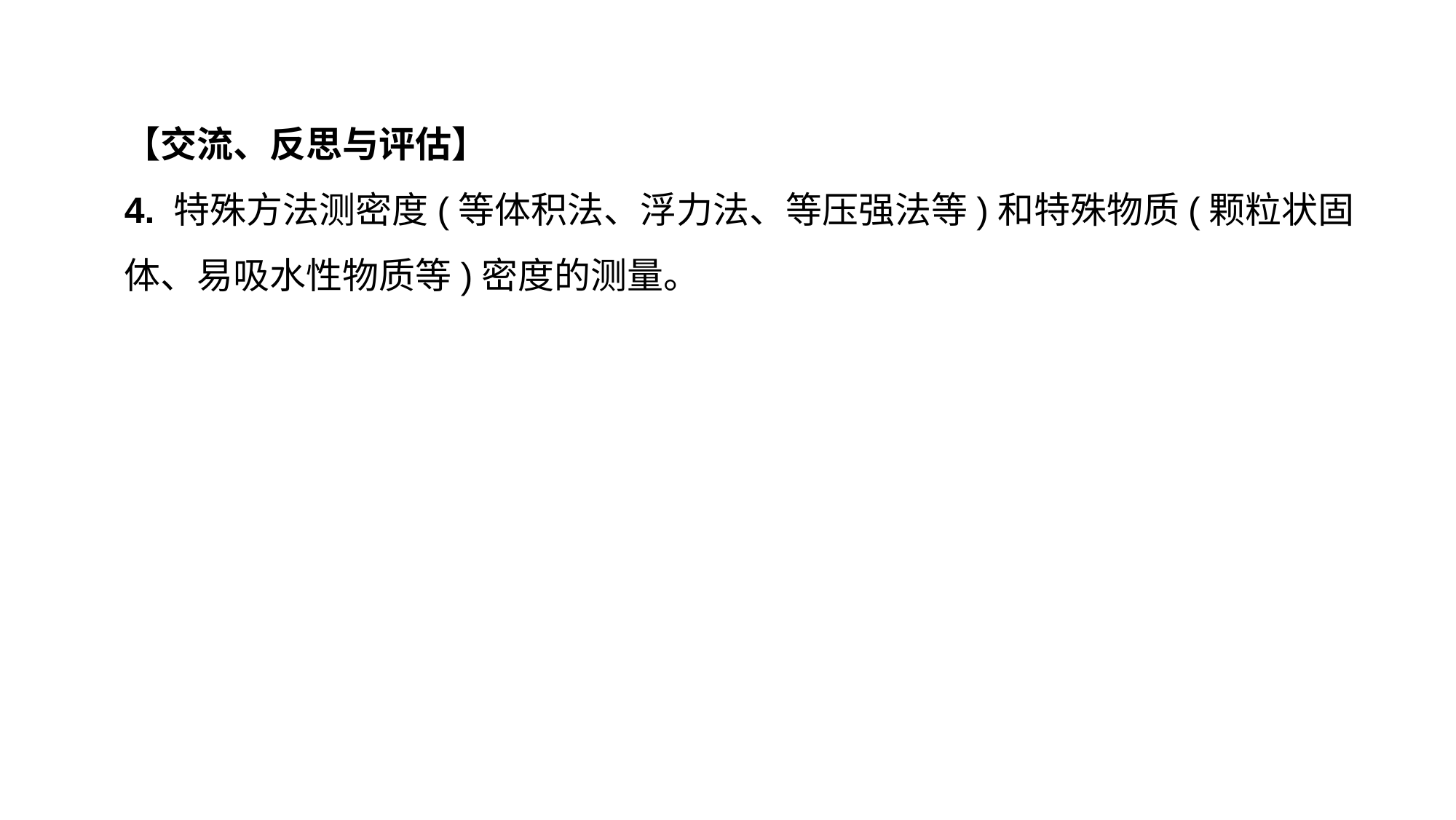

【交流、反思与评估】
4. 特殊方法测密度(等体积法、浮力法、等压强法等)和特殊物质(颗粒状固体、易吸水性物质等)密度的测量。